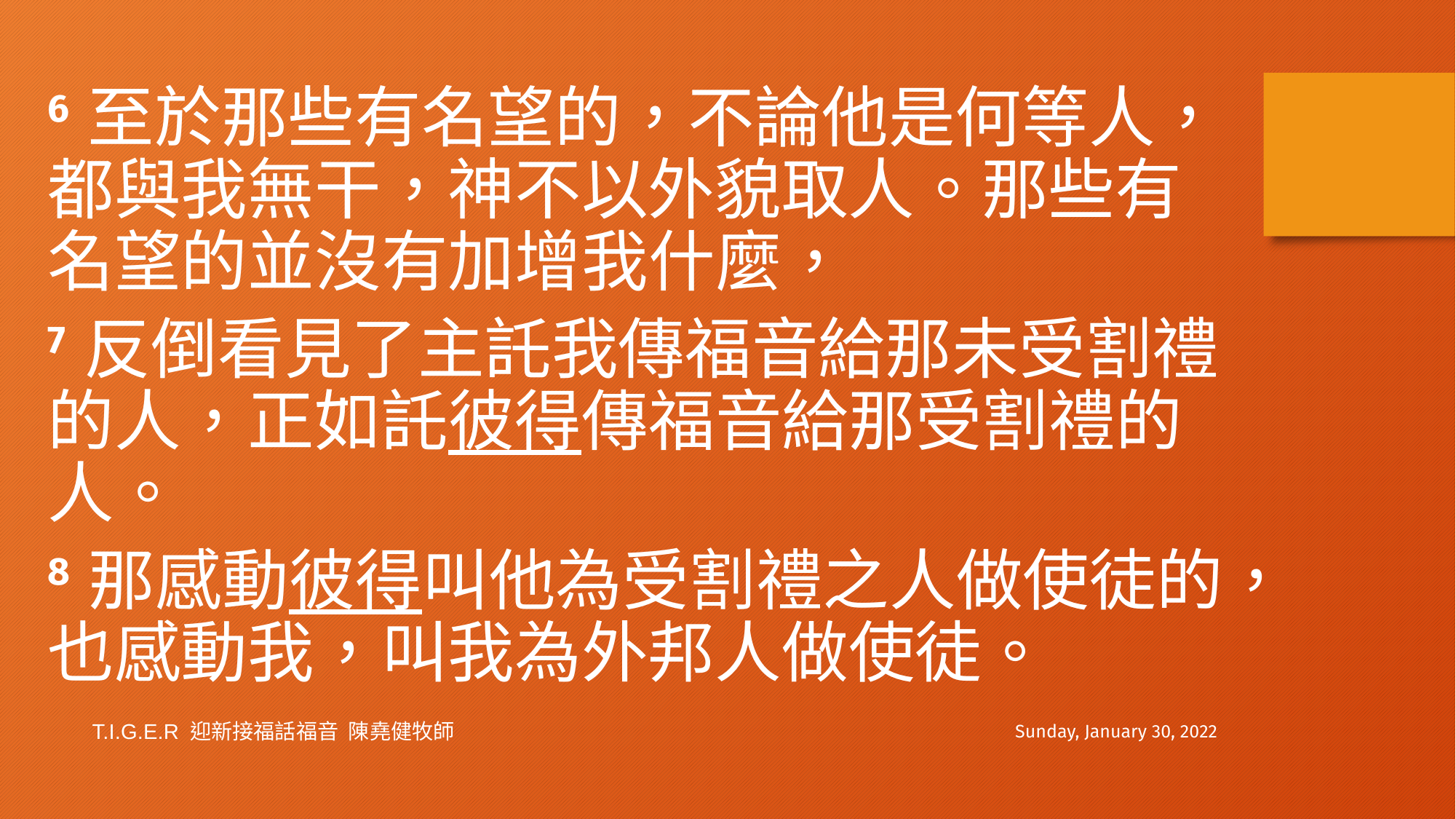

6 至於那些有名望的，不論他是何等人，都與我無干，神不以外貌取人。那些有名望的並沒有加增我什麼，
7 反倒看見了主託我傳福音給那未受割禮的人，正如託彼得傳福音給那受割禮的人。
8 那感動彼得叫他為受割禮之人做使徒的，也感動我，叫我為外邦人做使徒。
Sunday, January 30, 2022
T.I.G.E.R 迎新接福話福音  陳堯健牧師